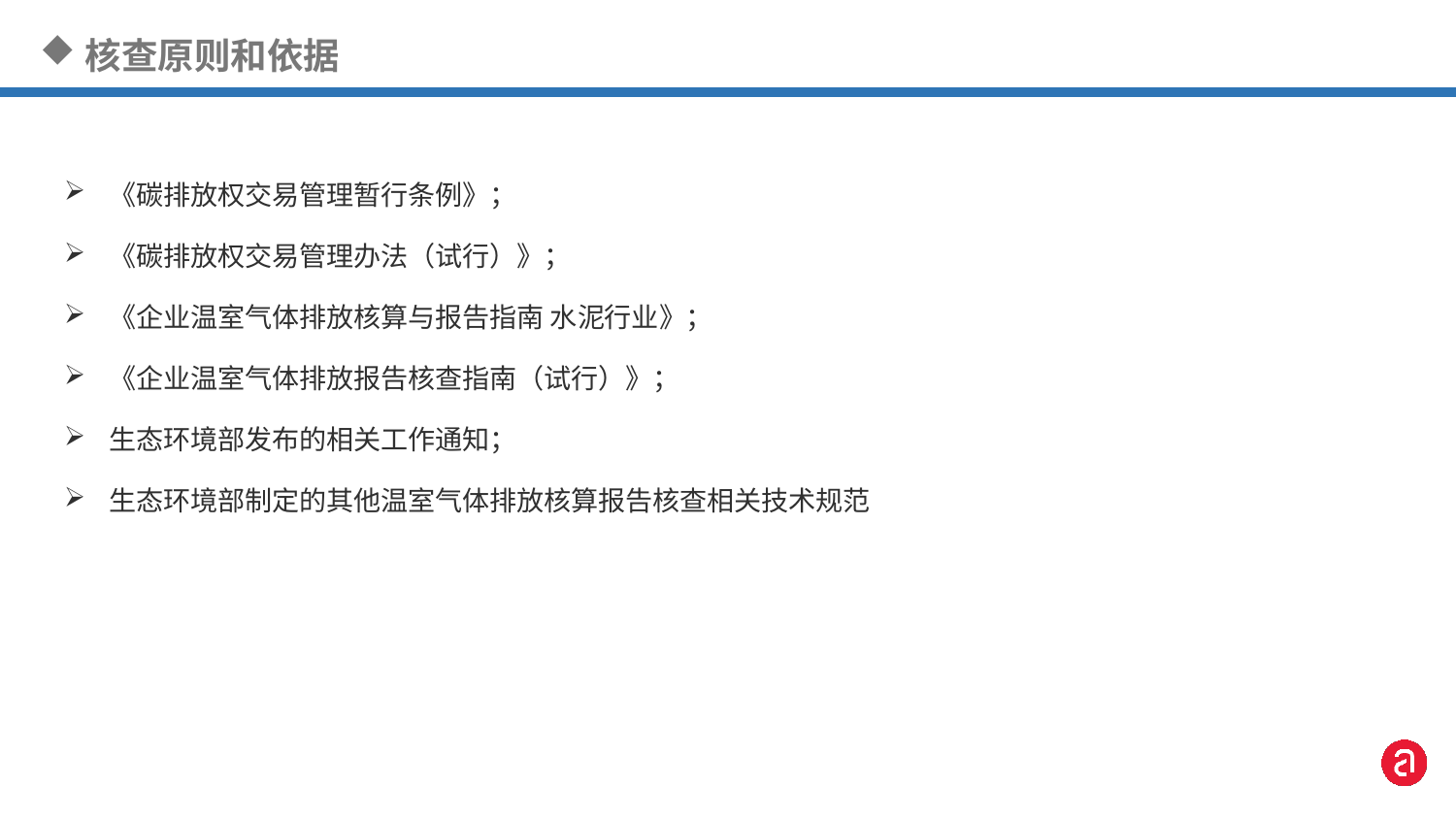

核查原则和依据
《碳排放权交易管理暂行条例》；
《碳排放权交易管理办法（试行）》；
《企业温室气体排放核算与报告指南 水泥行业》；
《企业温室气体排放报告核查指南（试行）》；
生态环境部发布的相关工作通知；
生态环境部制定的其他温室气体排放核算报告核查相关技术规范